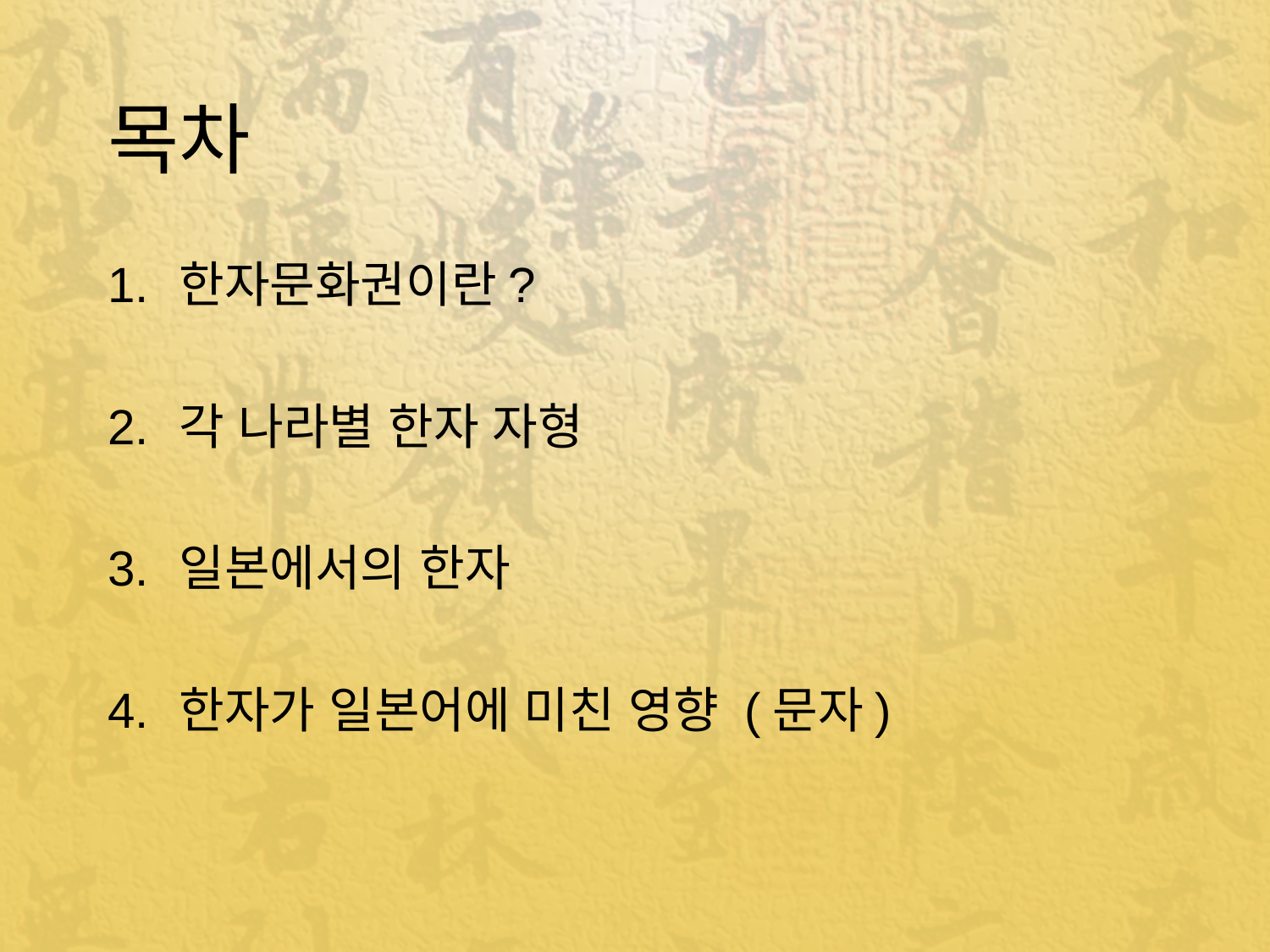

# 목차
한자문화권이란?

각 나라별 한자 자형

일본에서의 한자

한자가 일본어에 미친 영향 (문자)